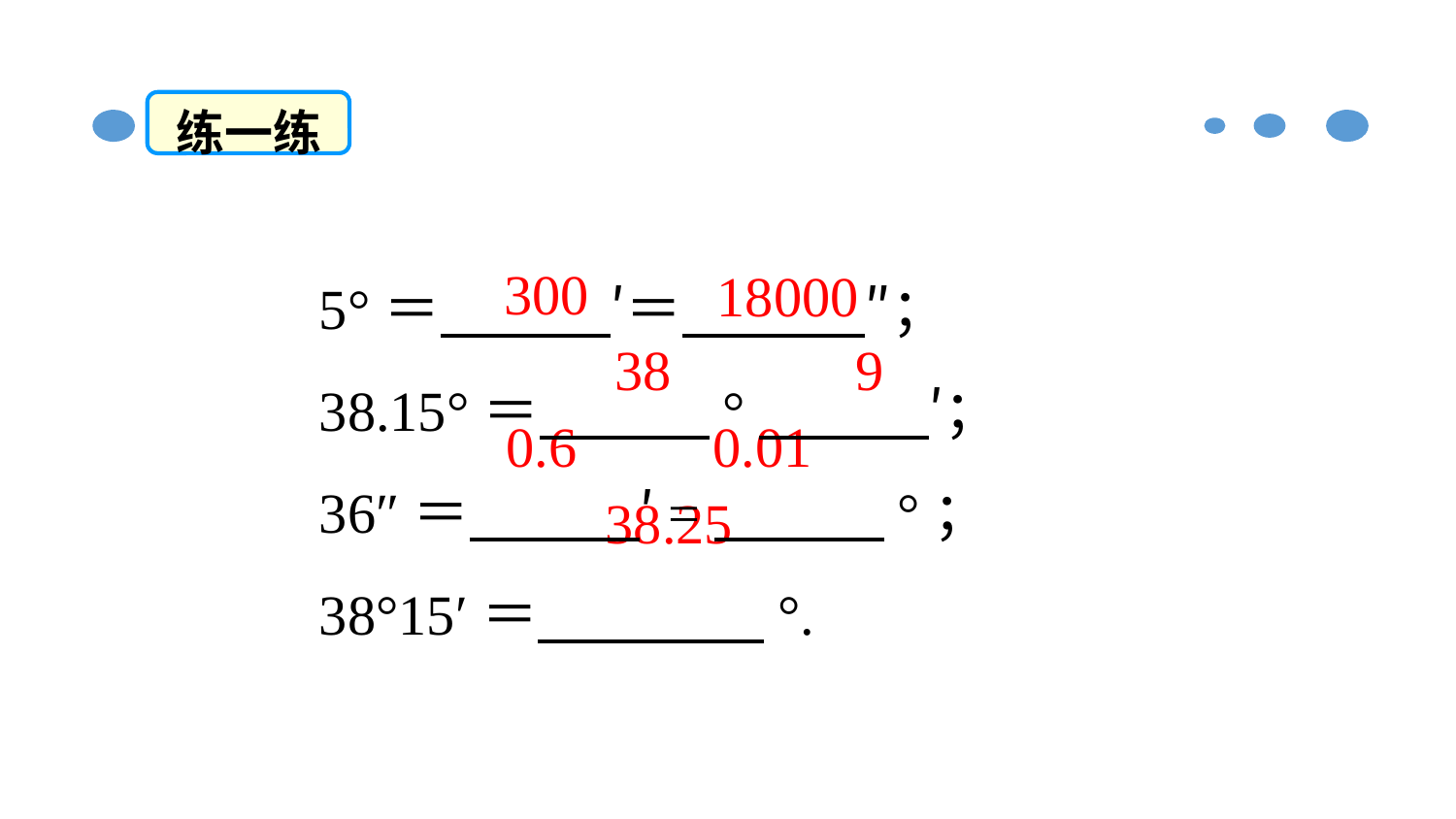

练一练
5°＝　　　′＝　 　　″；38.15°＝　　　°　　　′；36″＝　　　′=　　　°；
38°15′＝　　　　°.

300
18000
38
9
0.6
0.01
38.25